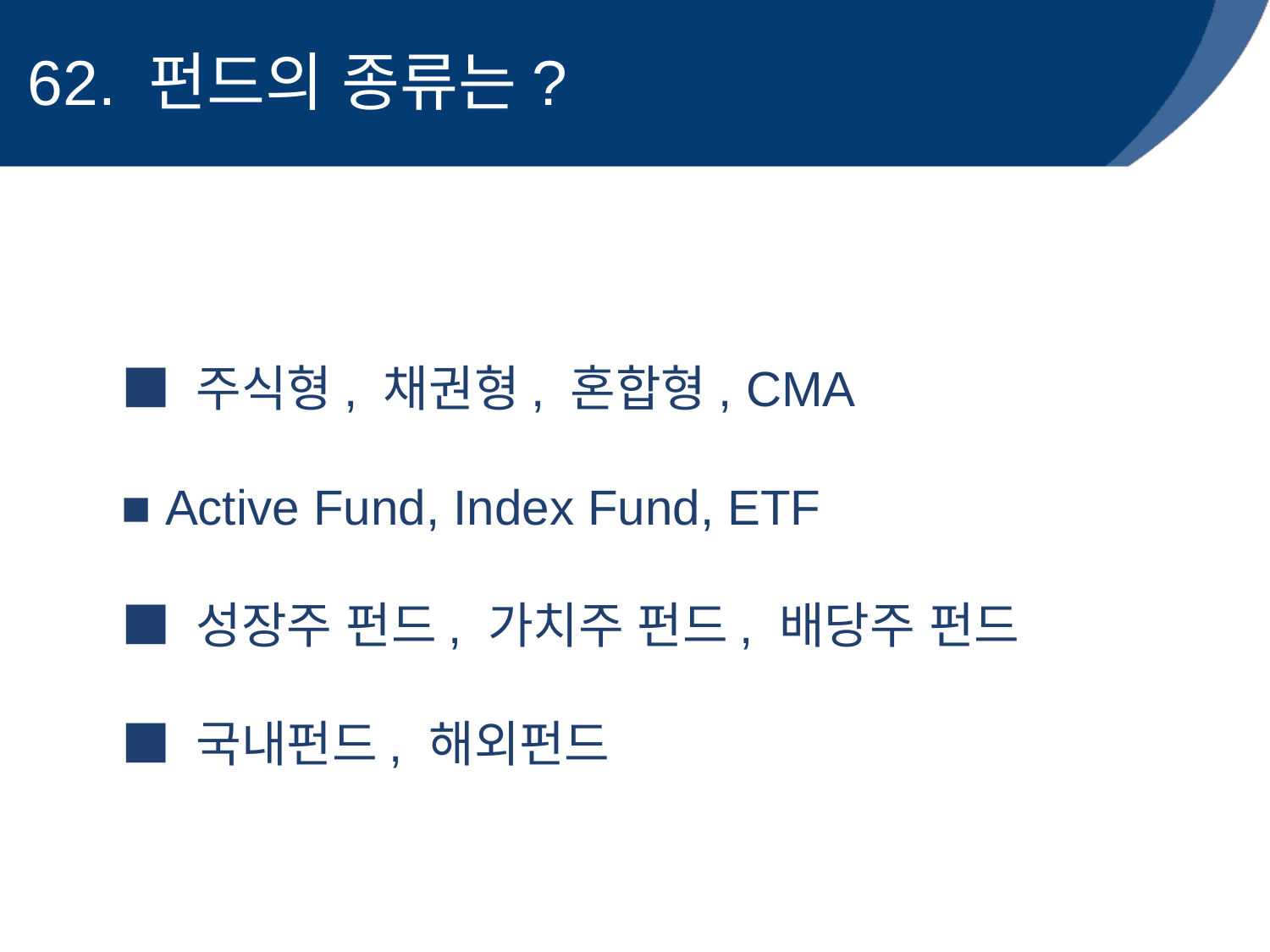

62. 펀드의 종류는?
 ■ 주식형, 채권형, 혼합형, CMA
 ■ Active Fund, Index Fund, ETF
 ■ 성장주 펀드, 가치주 펀드, 배당주 펀드
 ■ 국내펀드, 해외펀드